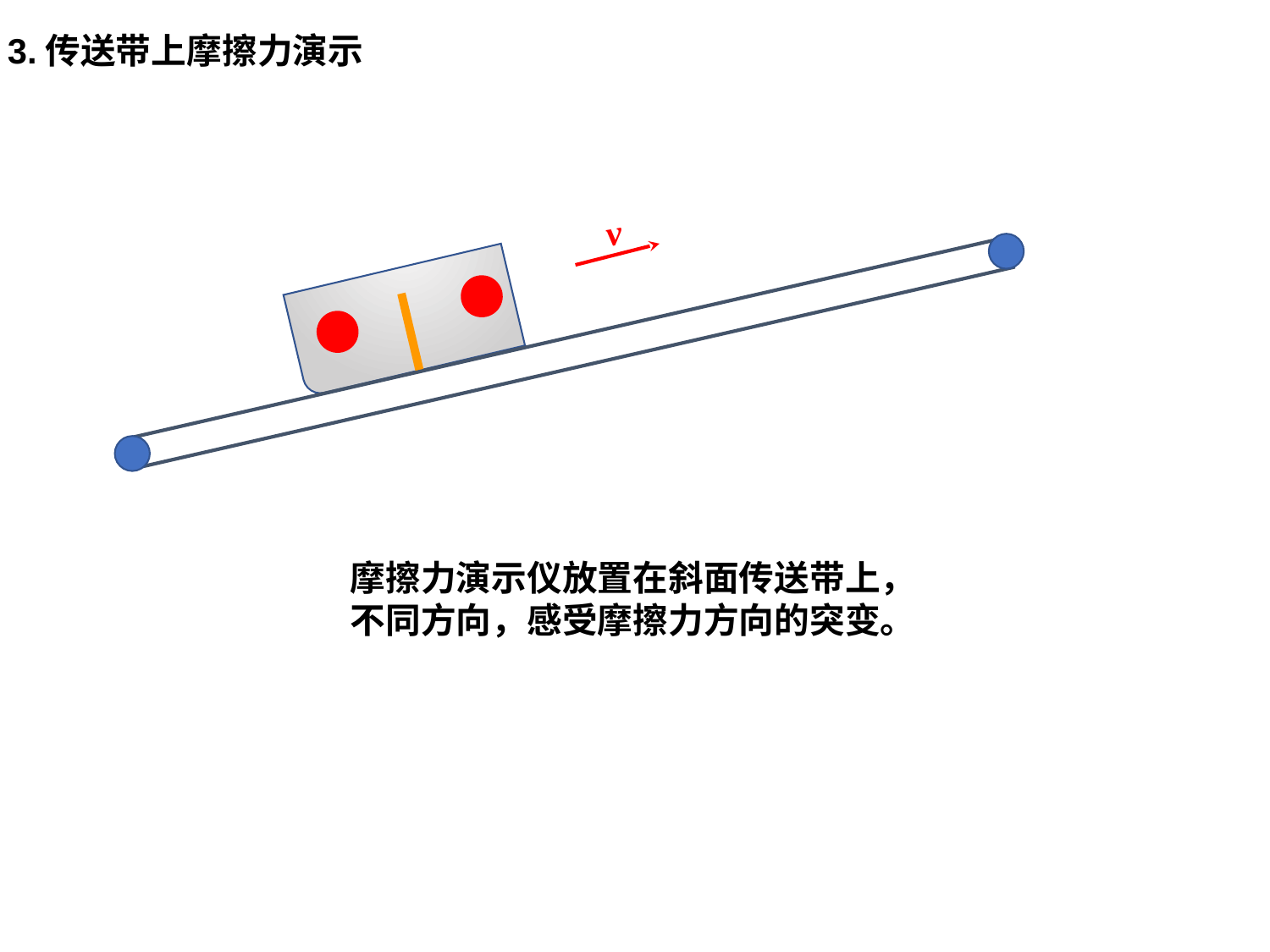

3.传送带上摩擦力演示
v

摩擦力演示仪放置在斜面传送带上，不同方向，感受摩擦力方向的突变。